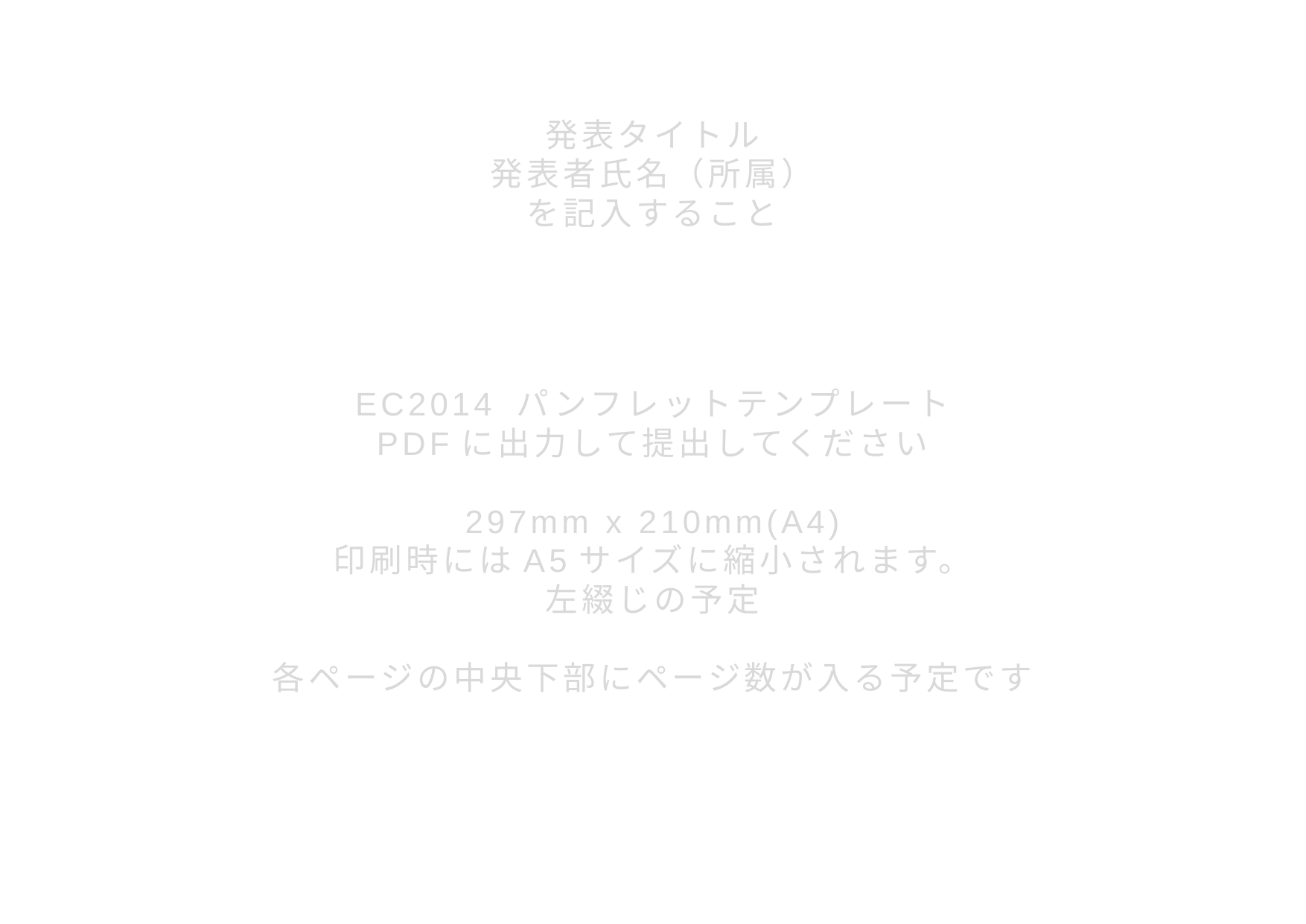

発表タイトル
発表者氏名（所属）
を記入すること
EC2014 パンフレットテンプレート
PDFに出力して提出してください

297mm x 210mm(A4)
印刷時にはA5サイズに縮小されます。
左綴じの予定

各ページの中央下部にページ数が入る予定です